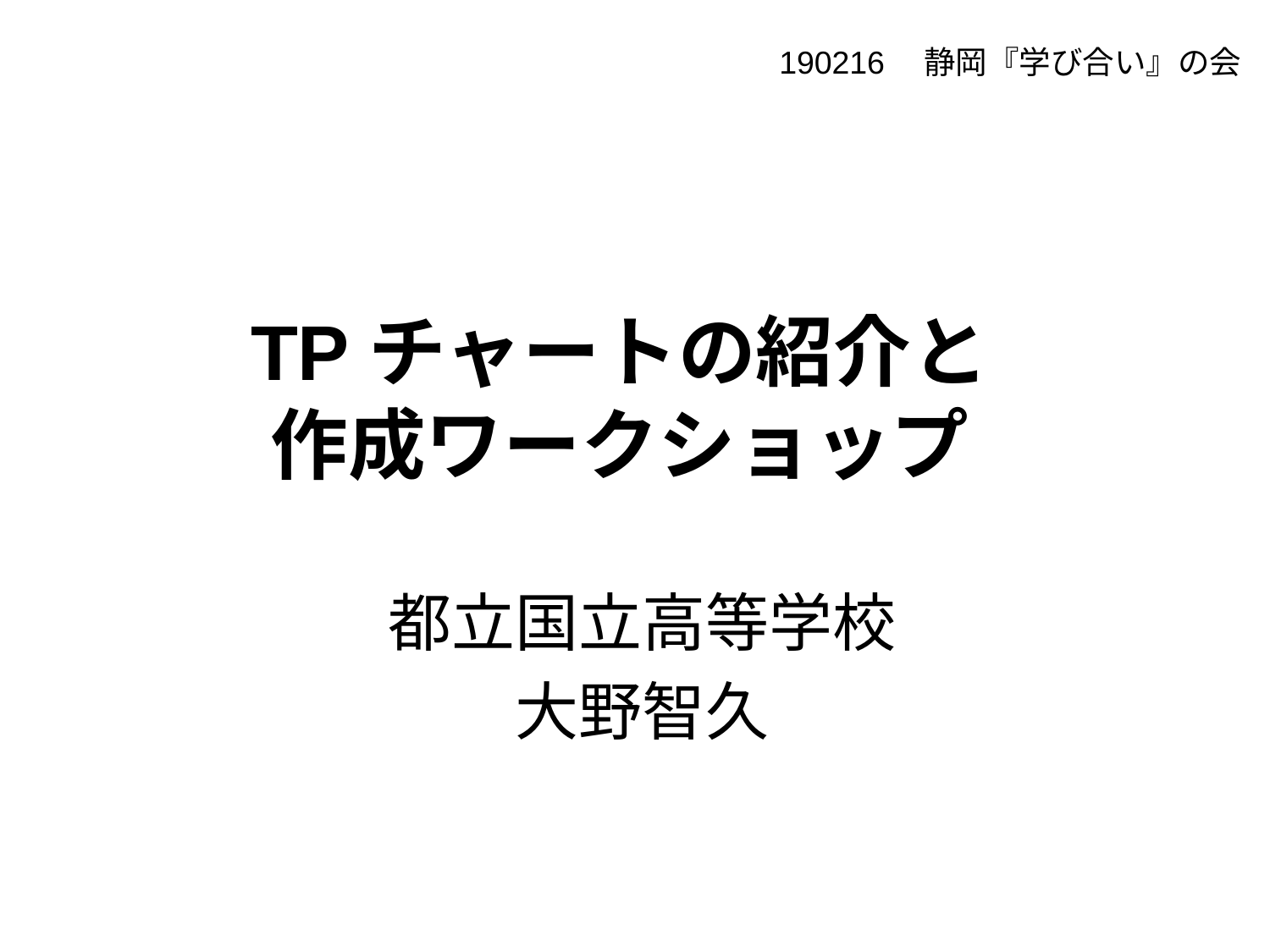

190216　静岡『学び合い』の会
# TPチャートの紹介と 作成ワークショップ
都立国立高等学校
大野智久